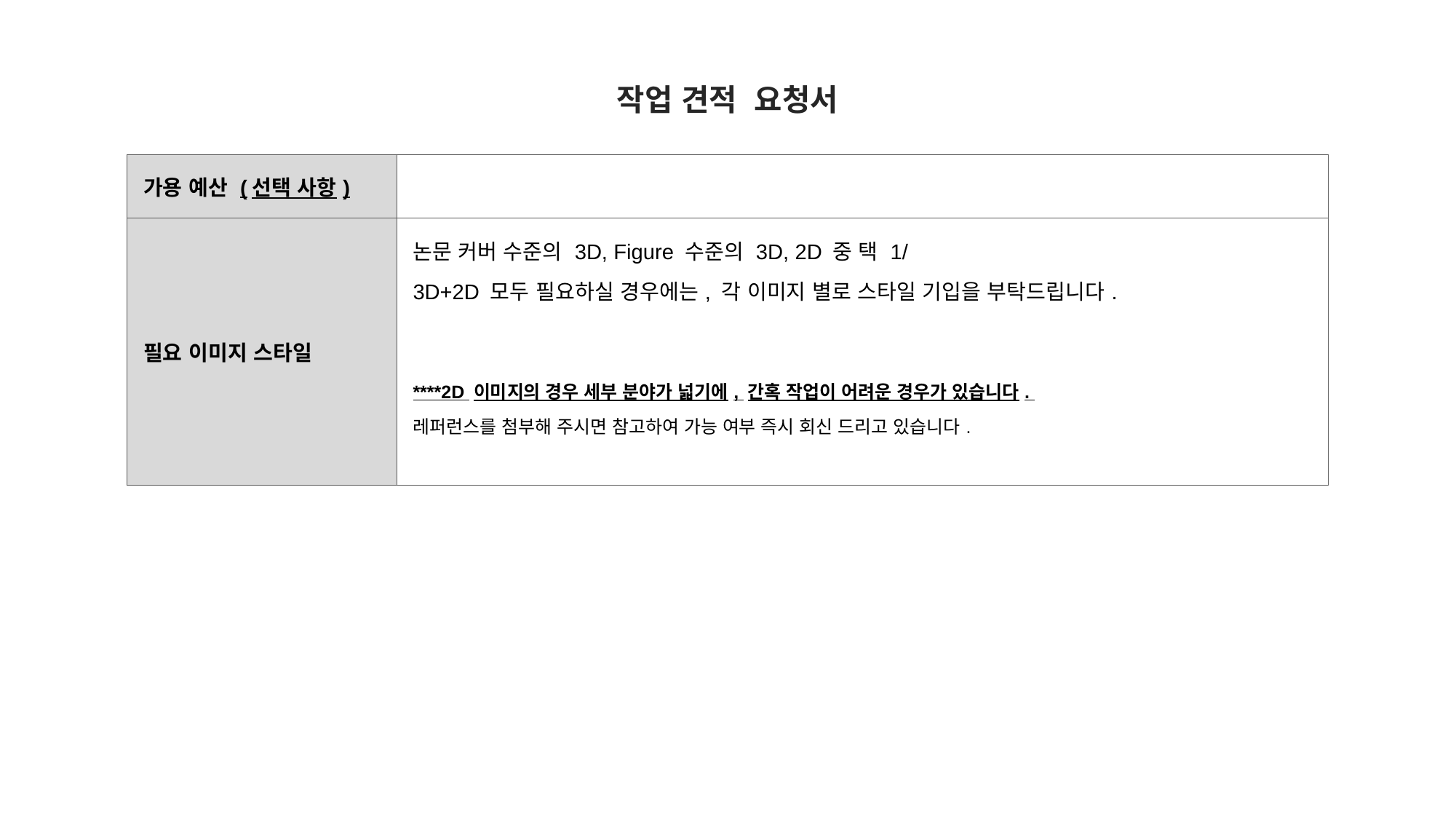

# 작업 견적  요청서
| 가용 예산 (선택 사항) |  |
| --- | --- |
| 필요 이미지 스타일 | 논문 커버 수준의 3D, Figure 수준의 3D, 2D 중 택 1/ 3D+2D 모두 필요하실 경우에는, 각 이미지 별로 스타일 기입을 부탁드립니다. \*\*\*\*2D 이미지의 경우 세부 분야가 넓기에, 간혹 작업이 어려운 경우가 있습니다. 레퍼런스를 첨부해 주시면 참고하여 가능 여부 즉시 회신 드리고 있습니다. |